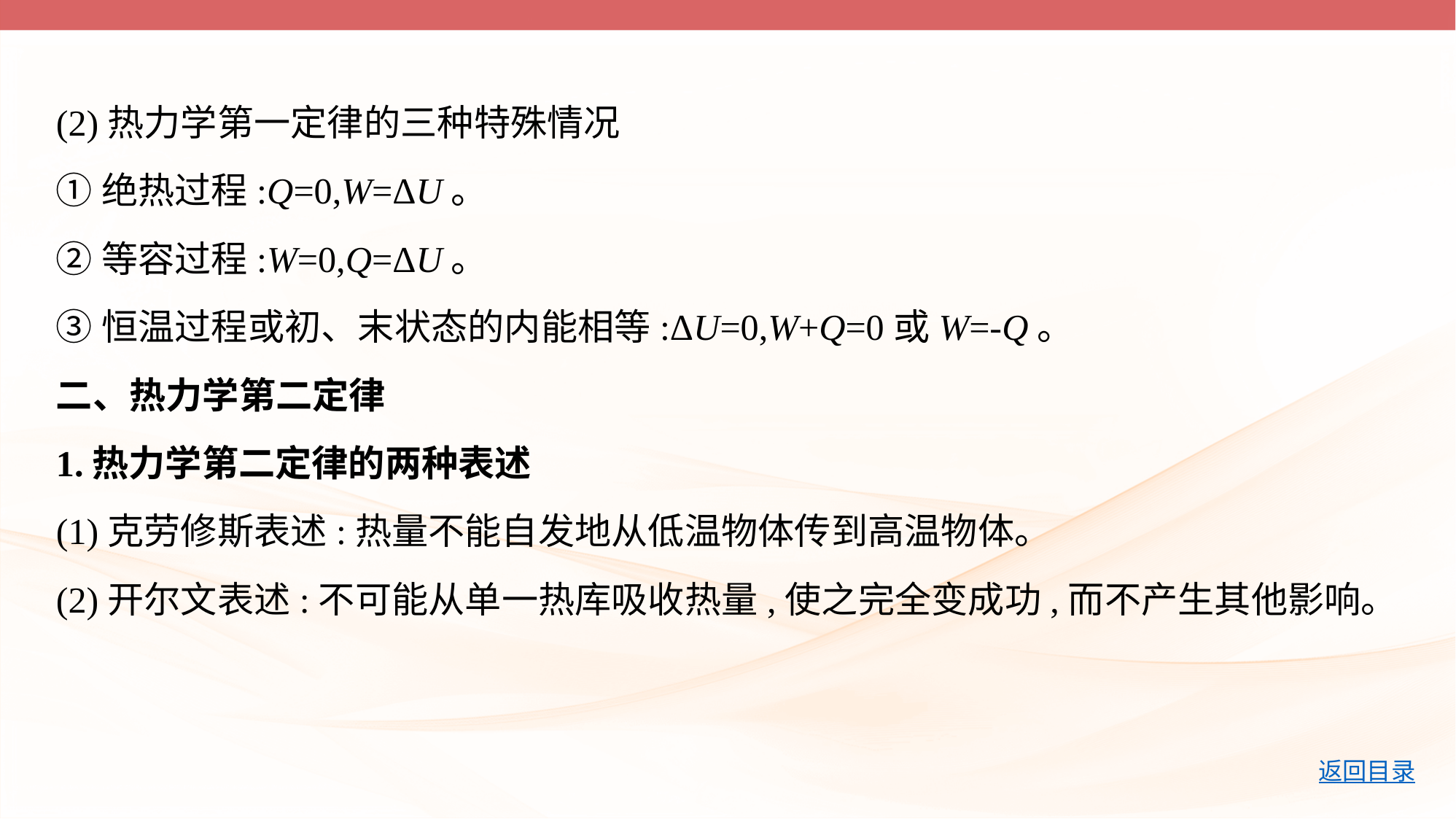

(2)热力学第一定律的三种特殊情况
①绝热过程:Q=0,W=ΔU。
②等容过程:W=0,Q=ΔU。
③恒温过程或初、末状态的内能相等:ΔU=0,W+Q=0或W=-Q。
二、热力学第二定律
1.热力学第二定律的两种表述
(1)克劳修斯表述:热量不能自发地从低温物体传到高温物体。
(2)开尔文表述:不可能从单一热库吸收热量,使之完全变成功,而不产生其他影响。